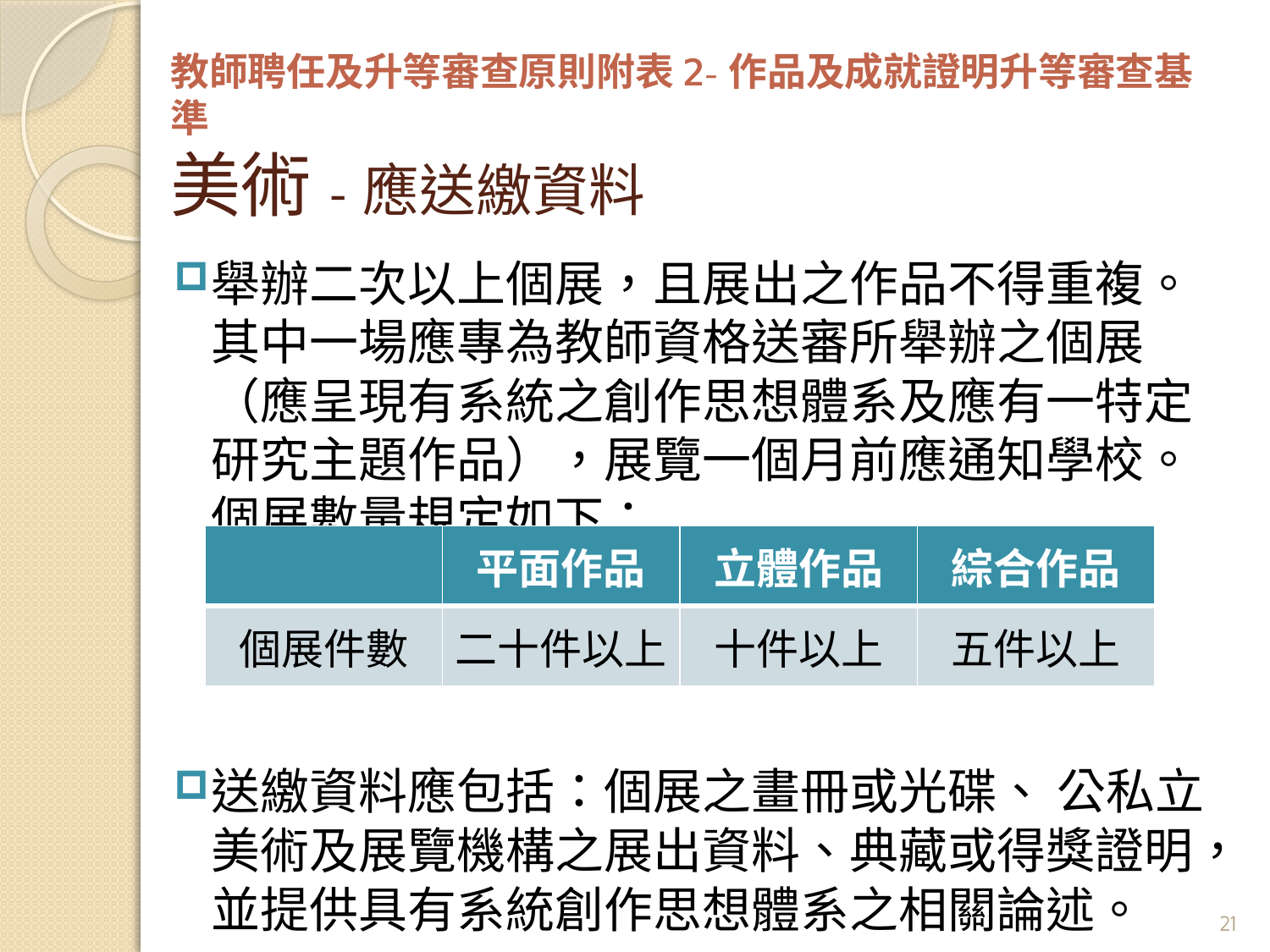

# 教師聘任及升等審查原則附表2-作品及成就證明升等審查基準 美術-應送繳資料
舉辦二次以上個展，且展出之作品不得重複。其中一場應專為教師資格送審所舉辦之個展（應呈現有系統之創作思想體系及應有一特定研究主題作品），展覽一個月前應通知學校。個展數量規定如下：

送繳資料應包括：個展之畫冊或光碟、 公私立美術及展覽機構之展出資料、典藏或得獎證明，並提供具有系統創作思想體系之相關論述。

|  | 平面作品 | 立體作品 | 綜合作品 |
| --- | --- | --- | --- |
| 個展件數 | 二十件以上 | 十件以上 | 五件以上 |
21